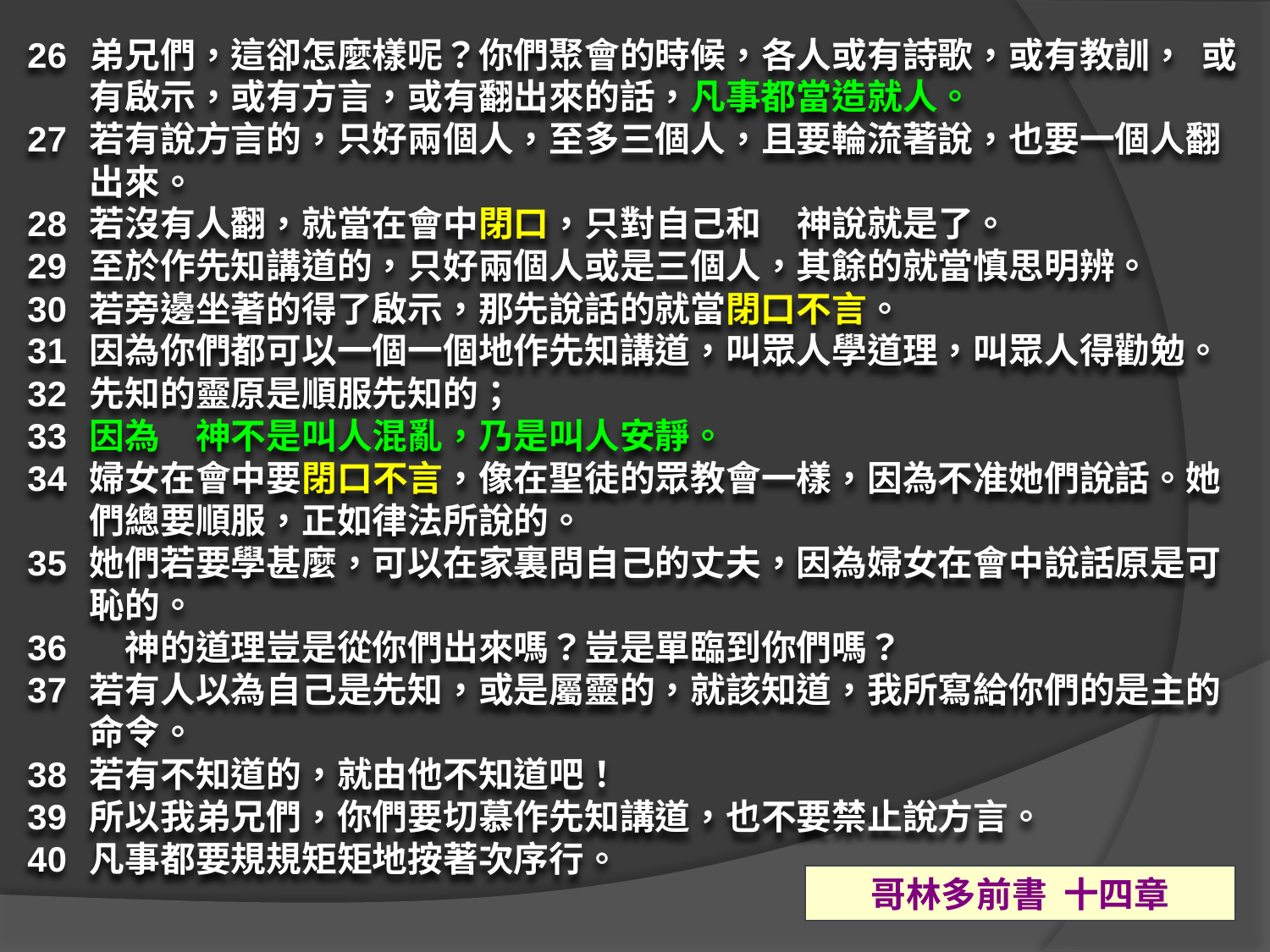

26	弟兄們，這卻怎麼樣呢？你們聚會的時候，各人或有詩歌，或有教訓，  或有啟示，或有方言，或有翻出來的話，凡事都當造就人。
27	若有說方言的，只好兩個人，至多三個人，且要輪流著說，也要一個人翻出來。
28	若沒有人翻，就當在會中閉口，只對自己和　神說就是了。
29	至於作先知講道的，只好兩個人或是三個人，其餘的就當慎思明辨。
30	若旁邊坐著的得了啟示，那先說話的就當閉口不言。
31	因為你們都可以一個一個地作先知講道，叫眾人學道理，叫眾人得勸勉。
32	先知的靈原是順服先知的；
33	因為　神不是叫人混亂，乃是叫人安靜。
34	婦女在會中要閉口不言，像在聖徒的眾教會一樣，因為不准她們說話。她們總要順服，正如律法所說的。
35	她們若要學甚麼，可以在家裏問自己的丈夫，因為婦女在會中說話原是可恥的。
36	　神的道理豈是從你們出來嗎？豈是單臨到你們嗎？
37	若有人以為自己是先知，或是屬靈的，就該知道，我所寫給你們的是主的命令。
38	若有不知道的，就由他不知道吧！
39	所以我弟兄們，你們要切慕作先知講道，也不要禁止說方言。
40	凡事都要規規矩矩地按著次序行。
哥林多前書  十四章